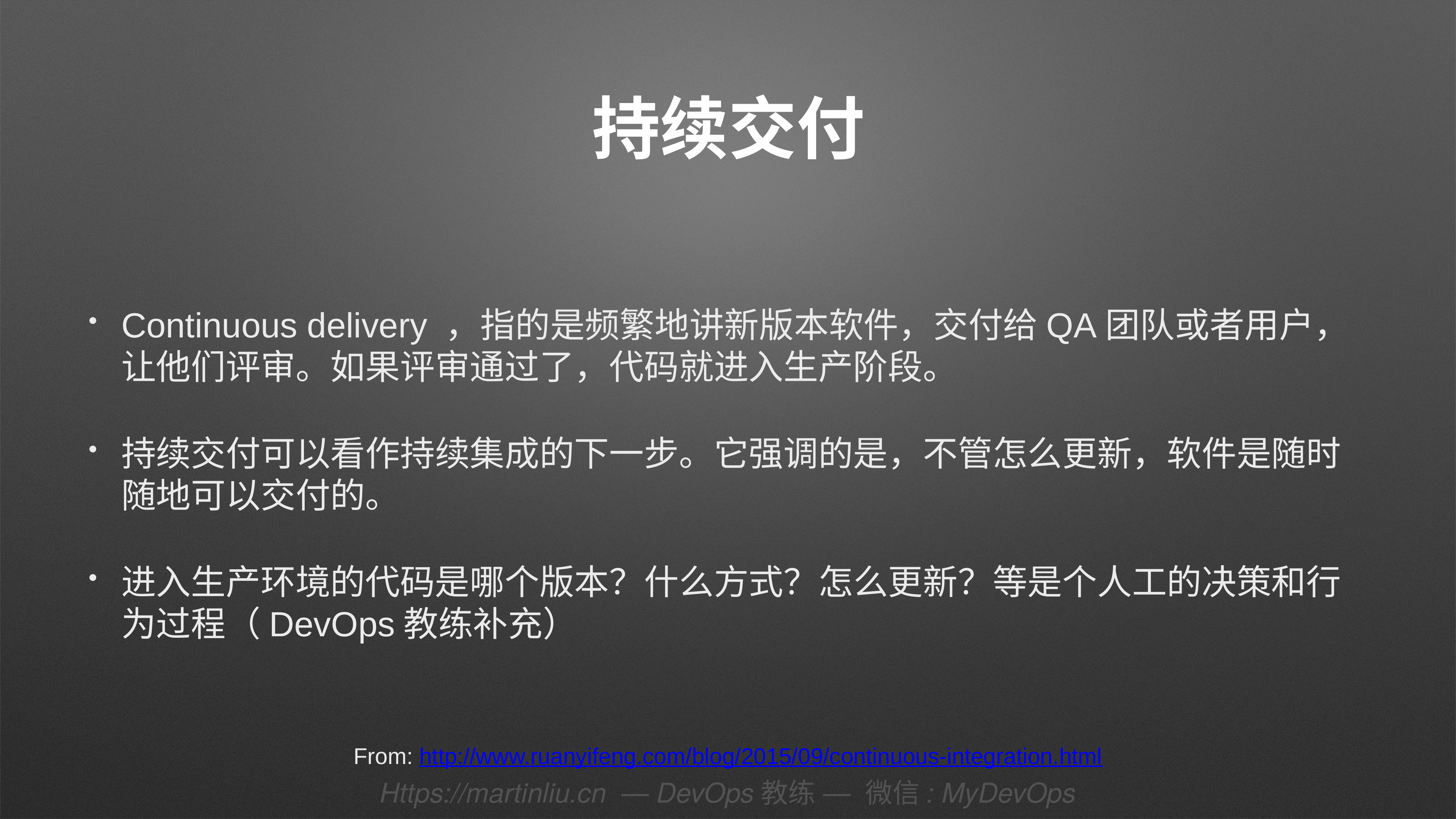

# 持续交付
Continuous delivery ，指的是频繁地讲新版本软件，交付给QA团队或者用户，让他们评审。如果评审通过了，代码就进入生产阶段。
持续交付可以看作持续集成的下一步。它强调的是，不管怎么更新，软件是随时随地可以交付的。
进入生产环境的代码是哪个版本？什么方式？怎么更新？等是个人工的决策和行为过程（DevOps教练补充）
From: http://www.ruanyifeng.com/blog/2015/09/continuous-integration.html